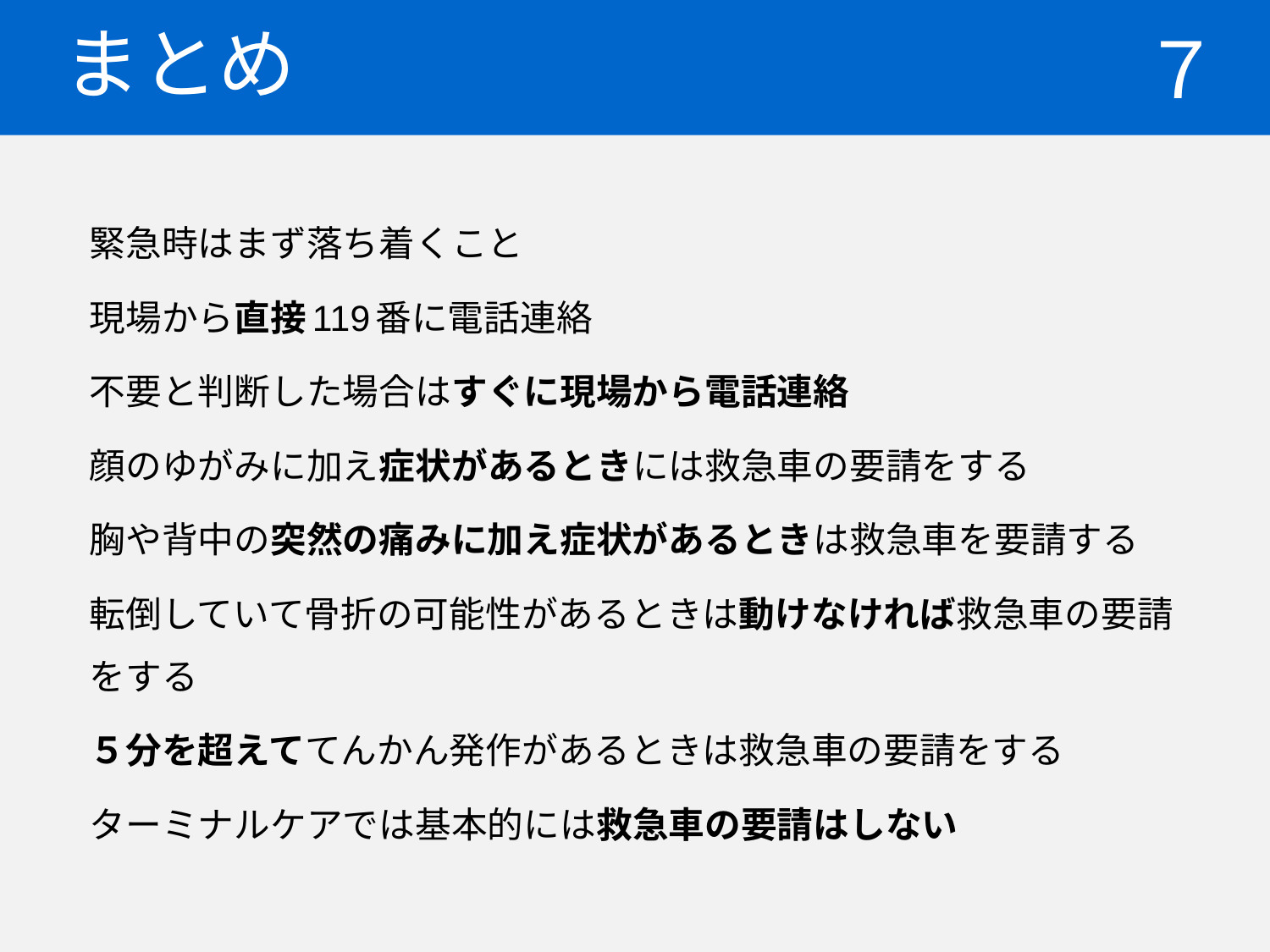

# まとめ
７
緊急時はまず落ち着くこと
現場から直接119番に電話連絡
不要と判断した場合はすぐに現場から電話連絡
顔のゆがみに加え症状があるときには救急車の要請をする
胸や背中の突然の痛みに加え症状があるときは救急車を要請する
転倒していて骨折の可能性があるときは動けなければ救急車の要請をする
５分を超えててんかん発作があるときは救急車の要請をする
ターミナルケアでは基本的には救急車の要請はしない